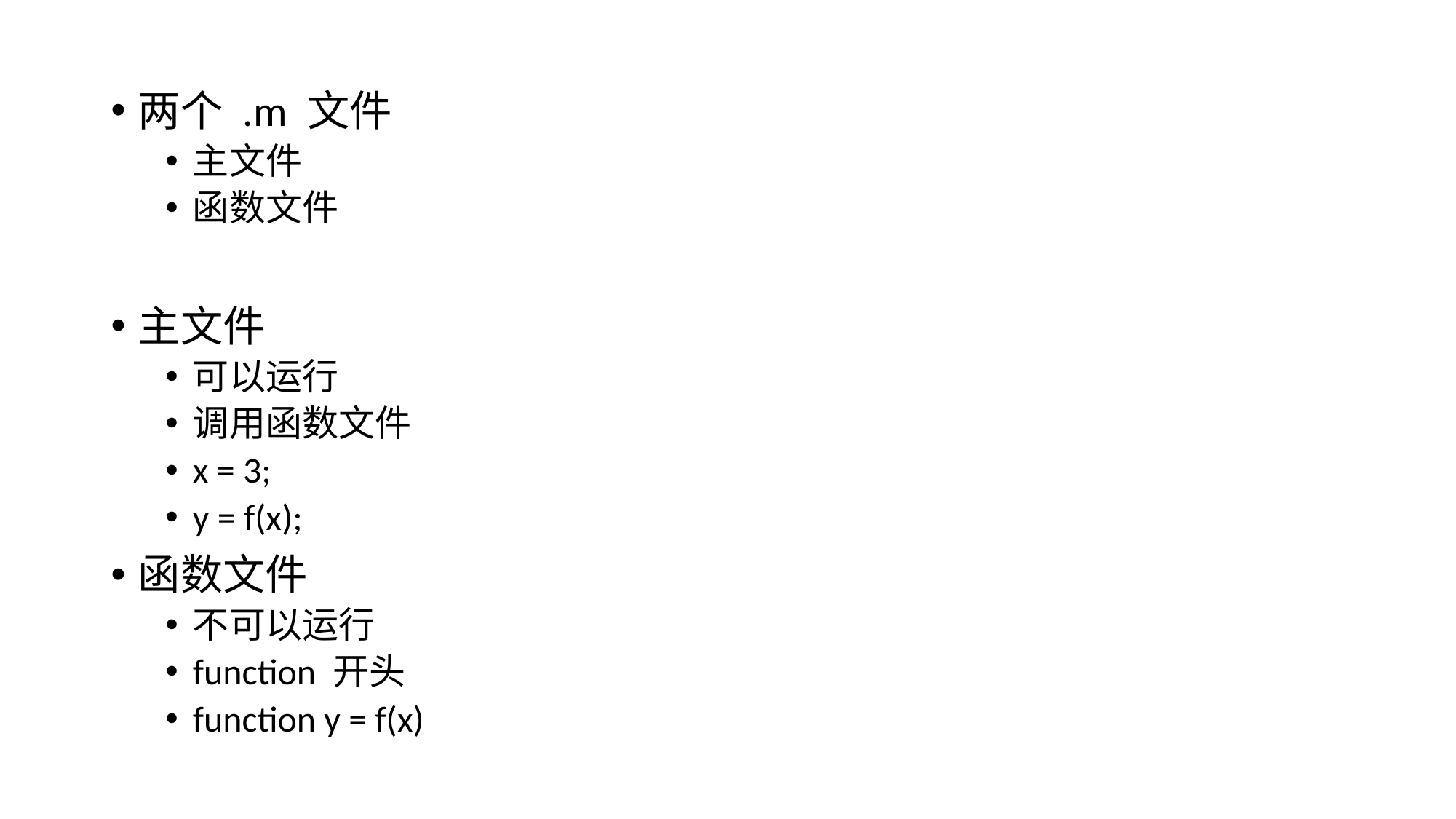

两个 .m 文件
主文件
函数文件

主文件
可以运行
调用函数文件
x = 3;
y = f(x);
函数文件
不可以运行
function 开头
function y = f(x)